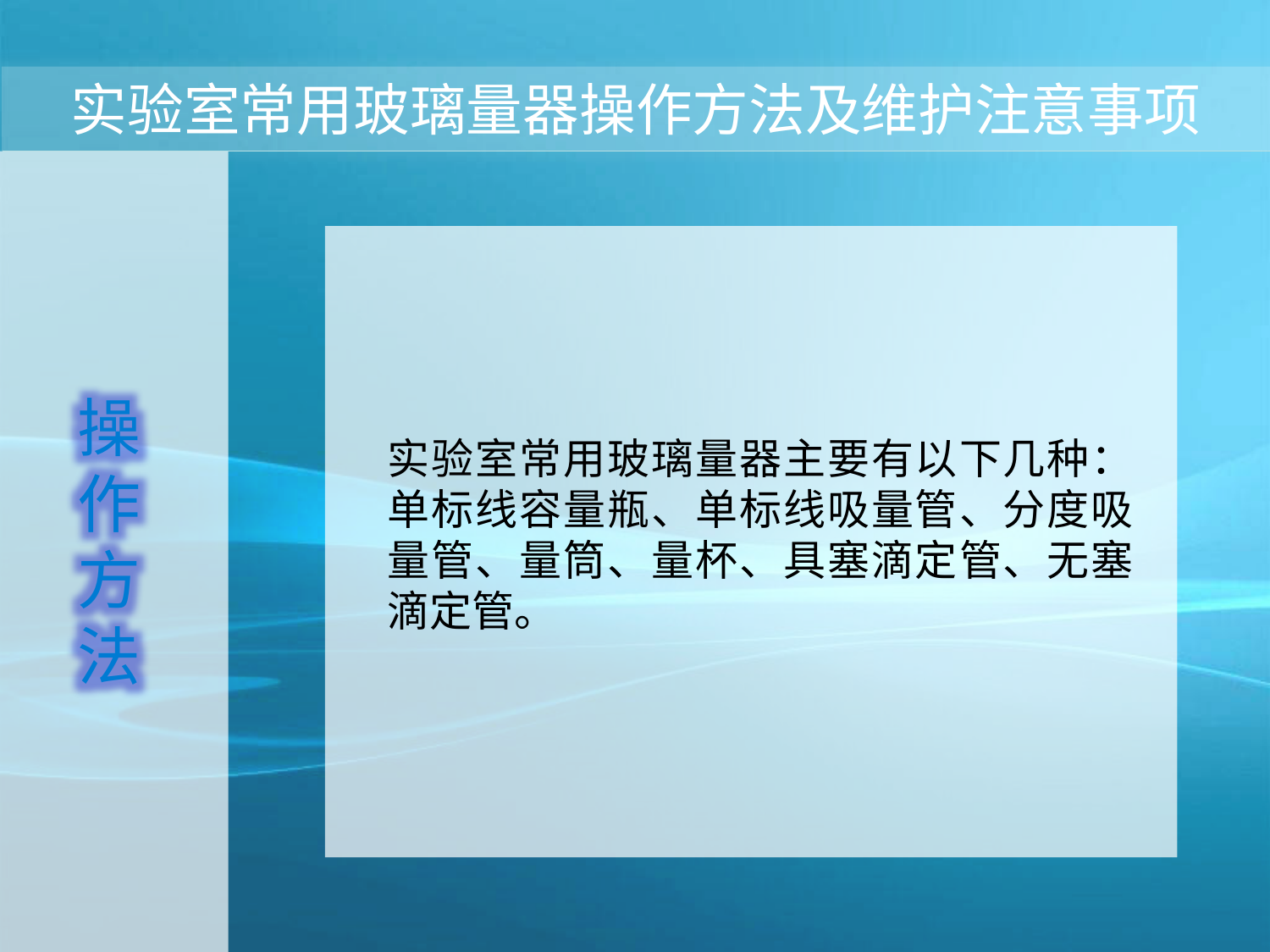

# 实验室常用玻璃量器操作方法及维护注意事项

操作方法
实验室常用玻璃量器主要有以下几种：单标线容量瓶、单标线吸量管、分度吸量管、量筒、量杯、具塞滴定管、无塞滴定管。